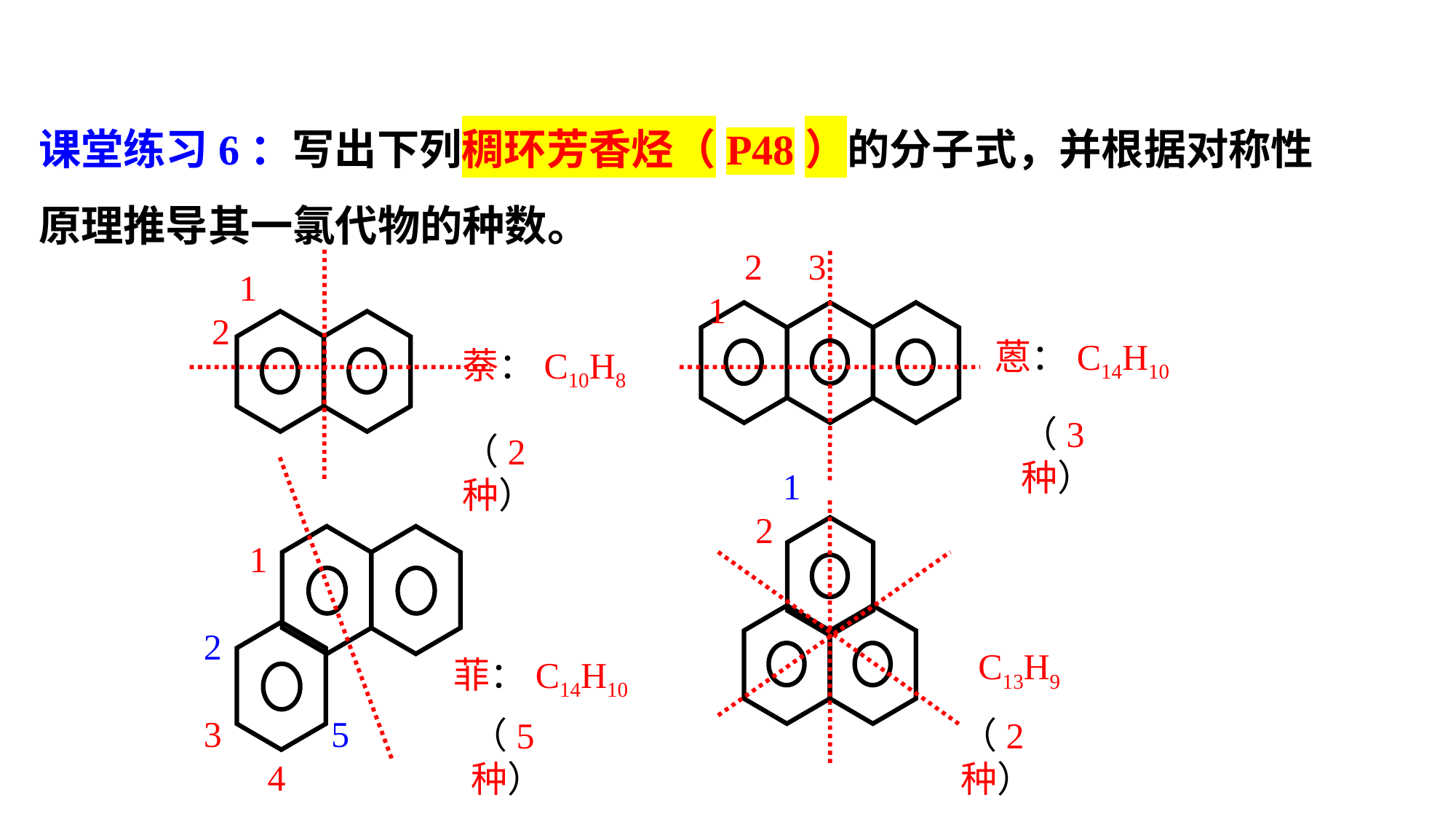

课堂练习6：写出下列稠环芳香烃（P48）的分子式，并根据对称性原理推导其一氯代物的种数。
      2     3       1

   1
2

蒽：C14H10
萘：C10H8

（3种）
（2种）

    1
 2

           1

      2

      3            5
             4

C13H9
菲：C14H10
（5种）
（2种）